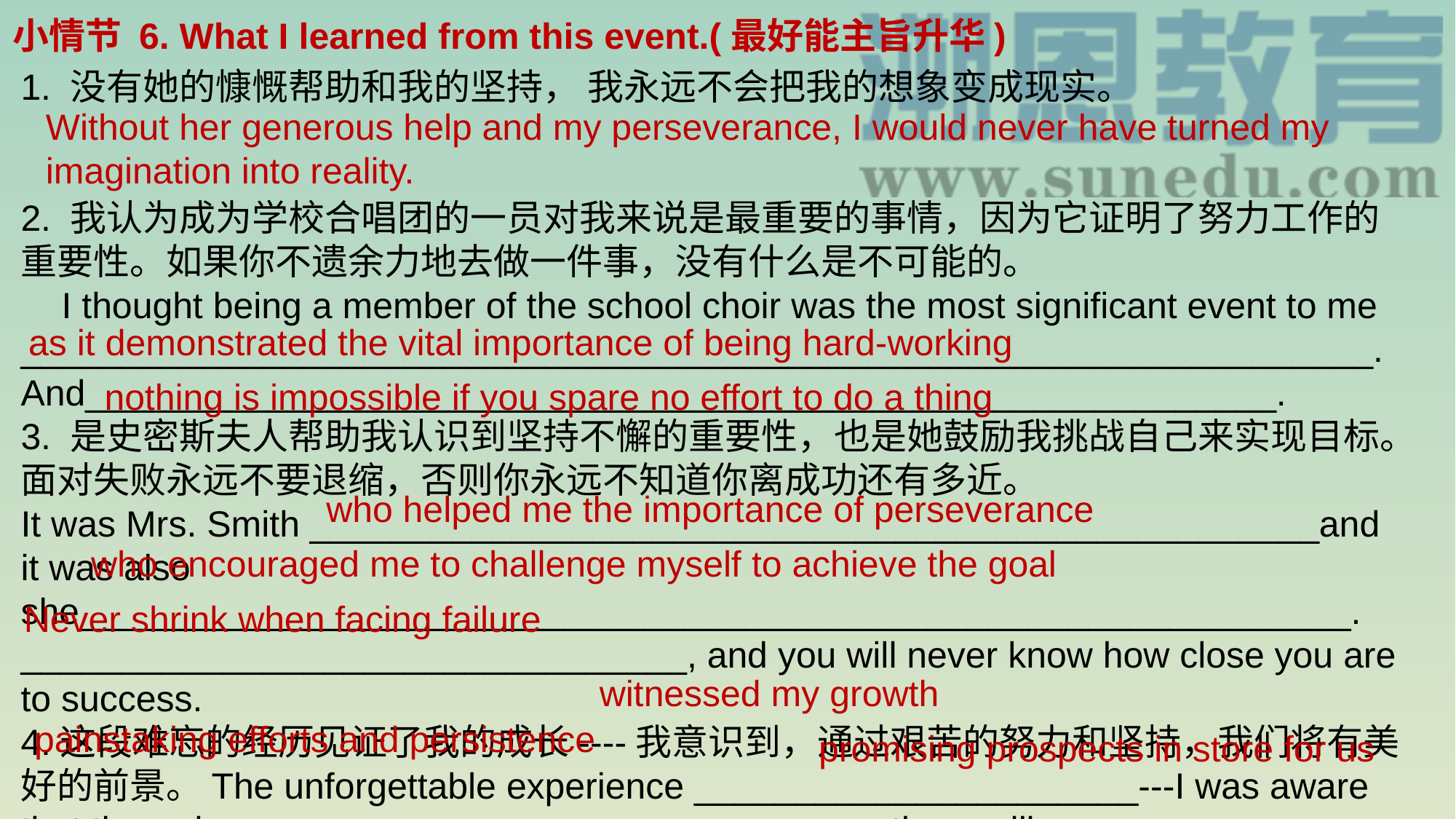

小情节 6. What I learned from this event.(最好能主旨升华)
1. 没有她的慷慨帮助和我的坚持， 我永远不会把我的想象变成现实。

2. 我认为成为学校合唱团的一员对我来说是最重要的事情，因为它证明了努力工作的重要性。如果你不遗余力地去做一件事，没有什么是不可能的。
    I thought being a member of the school choir was the most significant event to me ___________________________________________________________________. And___________________________________________________________.
3. 是史密斯夫人帮助我认识到坚持不懈的重要性，也是她鼓励我挑战自己来实现目标。面对失败永远不要退缩，否则你永远不知道你离成功还有多近。
It was Mrs. Smith __________________________________________________and it was also she_______________________________________________________________.
_________________________________, and you will never know how close you are to success.
4.这段难忘的经历见证了我的成长----我意识到，通过艰苦的努力和坚持，我们将有美好的前景。The unforgettable experience ______________________---I was aware that through ________________________________, there will be_________________________________.
Without her generous help and my perseverance, I would never have turned my imagination into reality.
as it demonstrated the vital importance of being hard-working
nothing is impossible if you spare no effort to do a thing
who helped me the importance of perseverance
who encouraged me to challenge myself to achieve the goal
Never shrink when facing failure
witnessed my growth
painstaking efforts and persistence
promising prospects in store for us